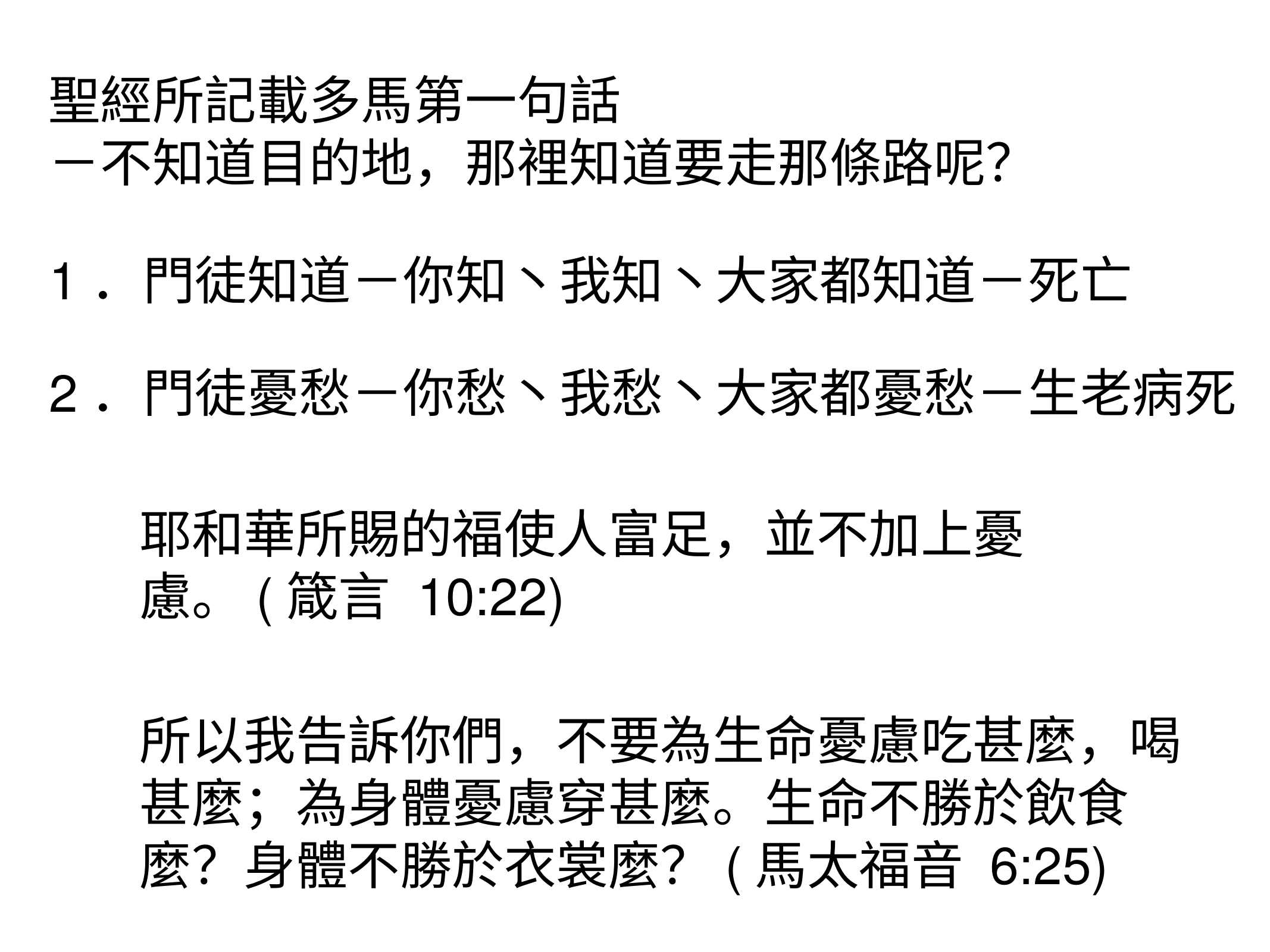

聖經所記載多馬第一句話
－不知道目的地，那裡知道要走那條路呢？
1．門徒知道－你知丶我知丶大家都知道－死亡
2．門徒憂愁－你愁丶我愁丶大家都憂愁－生老病死
耶和華所賜的福使人富足，並不加上憂慮。(箴言 10:22)
所以我告訴你們，不要為生命憂慮吃甚麼，喝甚麼；為身體憂慮穿甚麼。生命不勝於飲食麼？身體不勝於衣裳麼？(馬太福音 6:25)